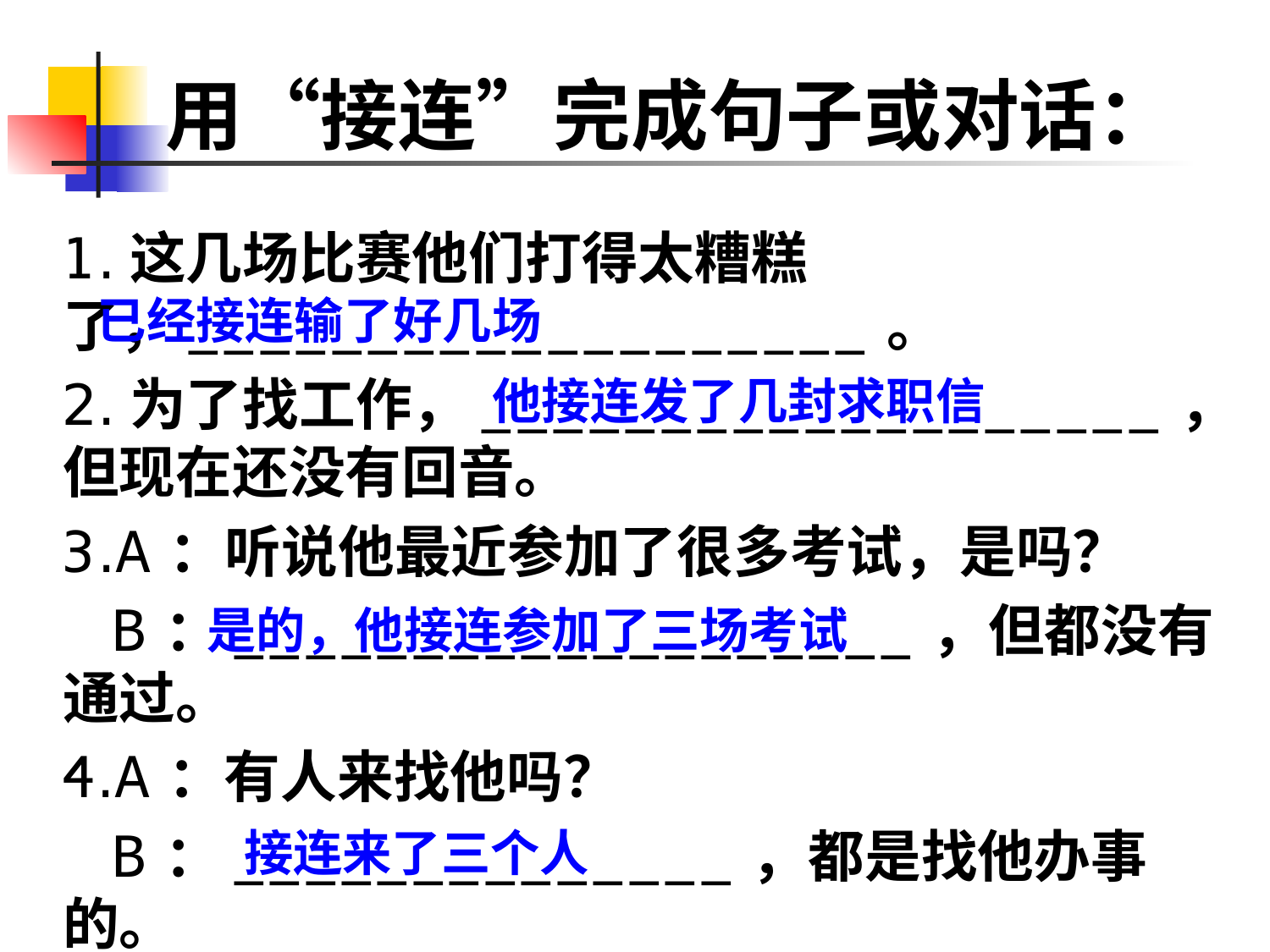

# 用“接连”完成句子或对话：
1.这几场比赛他们打得太糟糕了，___________________。
2.为了找工作，___________________，但现在还没有回音。
3.A：听说他最近参加了很多考试，是吗？
   B：___________________，但都没有通过。
4.A：有人来找他吗？
   B：______________，都是找他办事的。

已经接连输了好几场
他接连发了几封求职信
是的，他接连参加了三场考试
接连来了三个人